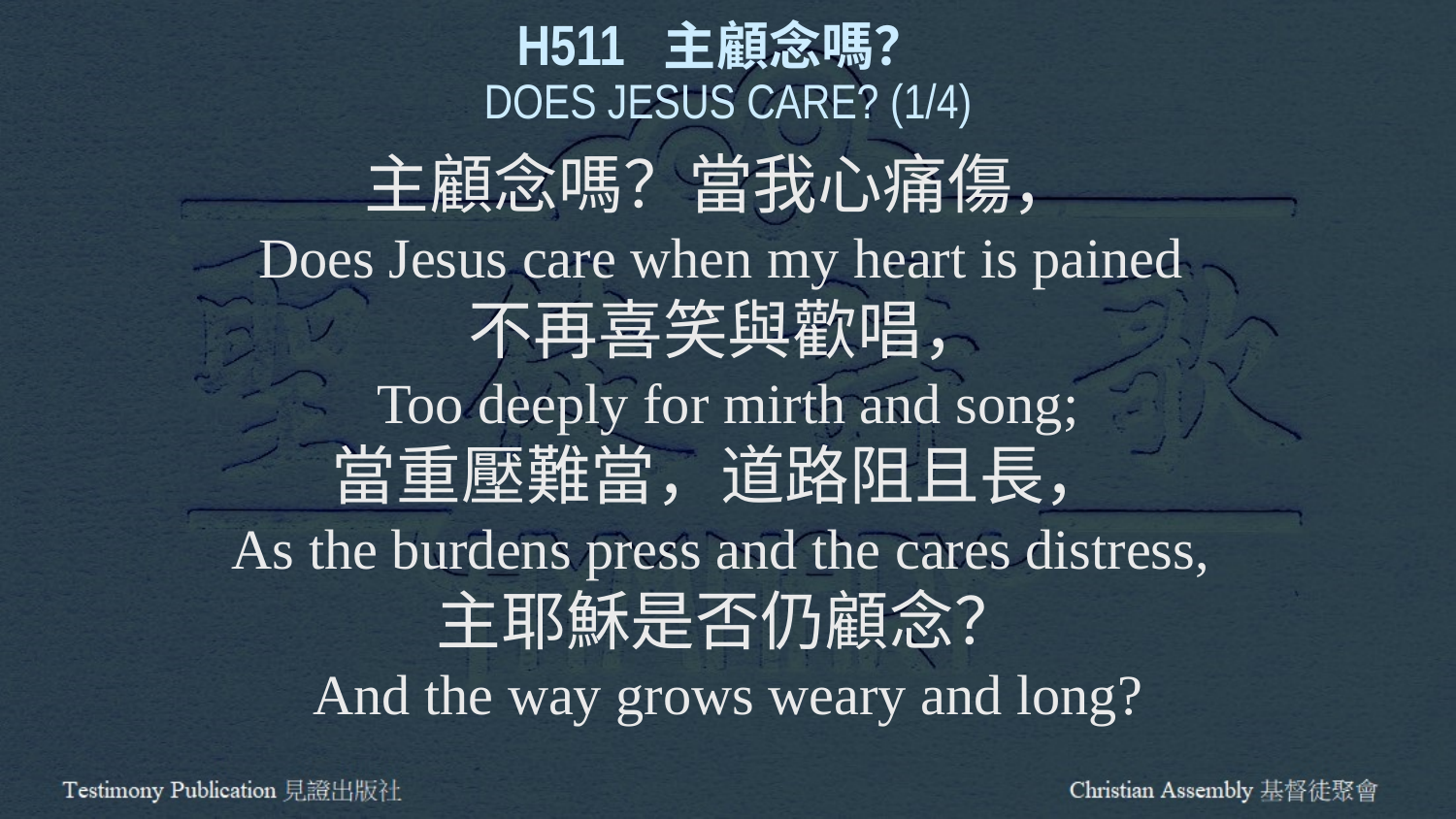

H511  主顧念嗎？
DOES JESUS CARE? (1/4)

主顧念嗎？當我心痛傷，
Does Jesus care when my heart is pained
不再喜笑與歡唱，
Too deeply for mirth and song;
當重壓難當，道路阻且長，
As the burdens press and the cares distress,
主耶穌是否仍顧念？
And the way grows weary and long?